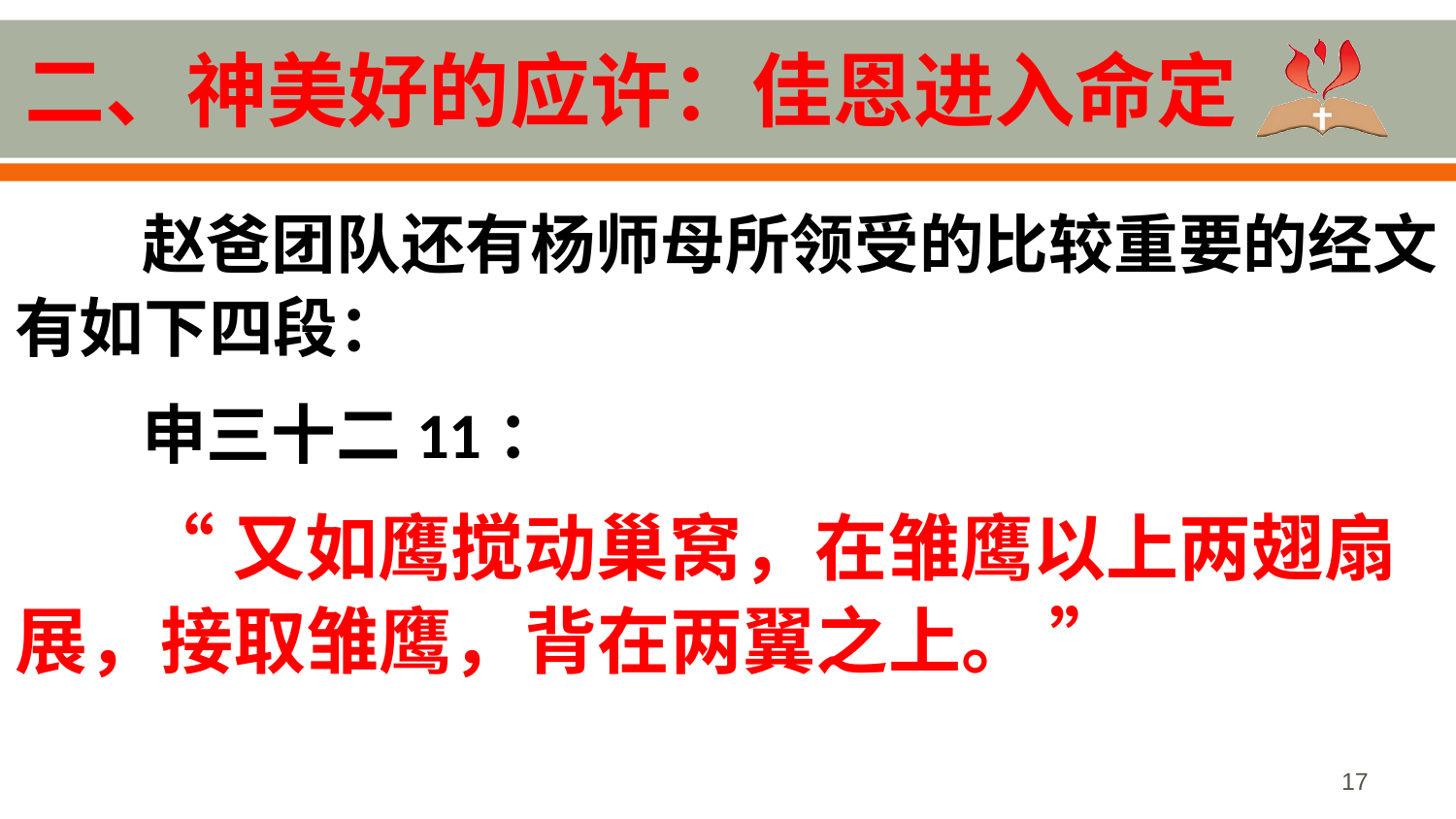

# 二、神美好的应许：佳恩进入命定
赵爸团队还有杨师母所领受的比较重要的经文有如下四段：
申三十二11：
“又如鹰搅动巢窝，在雏鹰以上两翅扇展，接取雏鹰，背在两翼之上。 ”

17